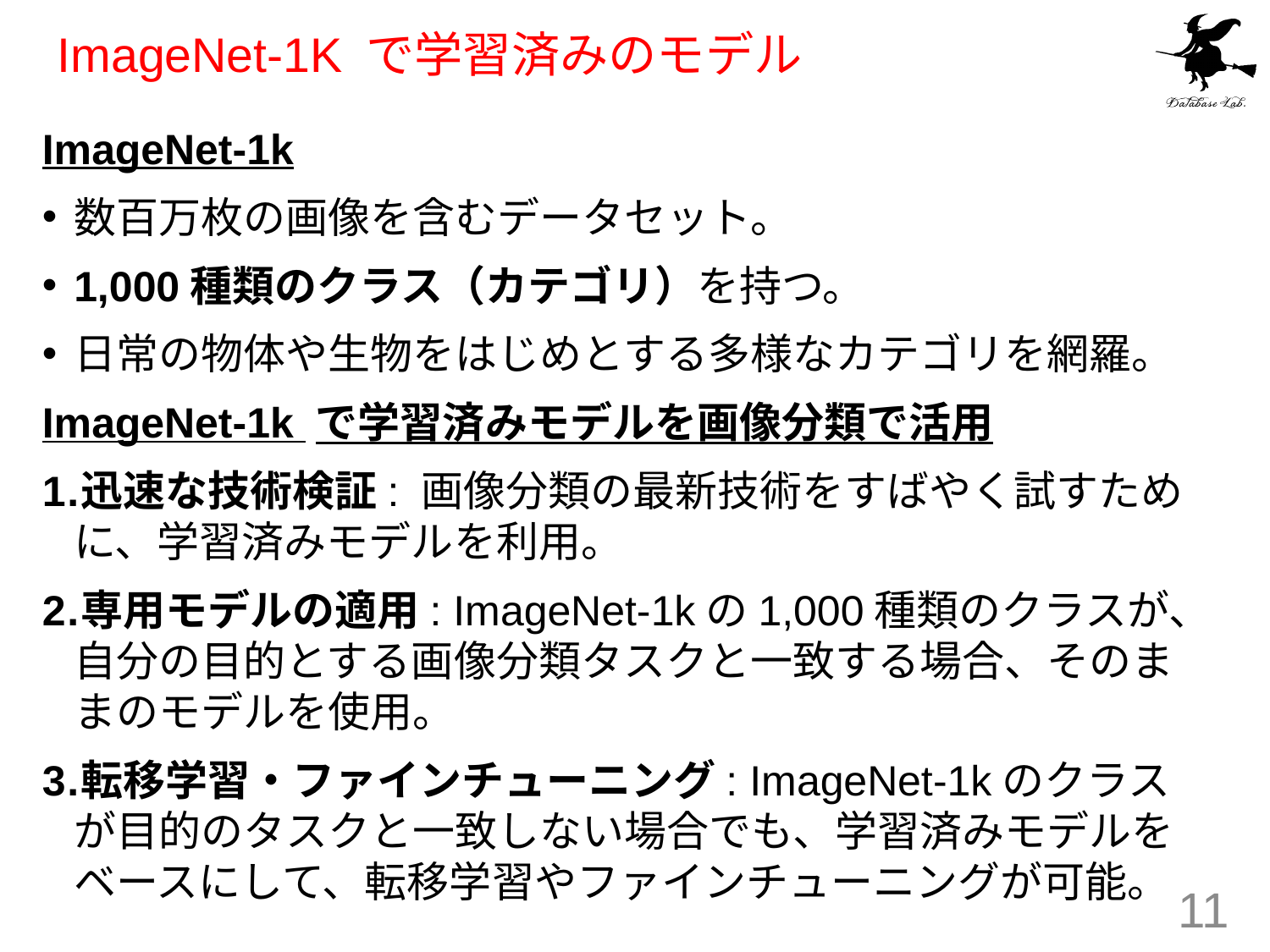

# ImageNet-1K で学習済みのモデル
ImageNet-1k
数百万枚の画像を含むデータセット。
1,000種類のクラス（カテゴリ）を持つ。
日常の物体や生物をはじめとする多様なカテゴリを網羅。
ImageNet-1k で学習済みモデルを画像分類で活用
迅速な技術検証: 画像分類の最新技術をすばやく試すために、学習済みモデルを利用。
専用モデルの適用: ImageNet-1kの1,000種類のクラスが、自分の目的とする画像分類タスクと一致する場合、そのままのモデルを使用。
転移学習・ファインチューニング: ImageNet-1kのクラスが目的のタスクと一致しない場合でも、学習済みモデルをベースにして、転移学習やファインチューニングが可能。

11